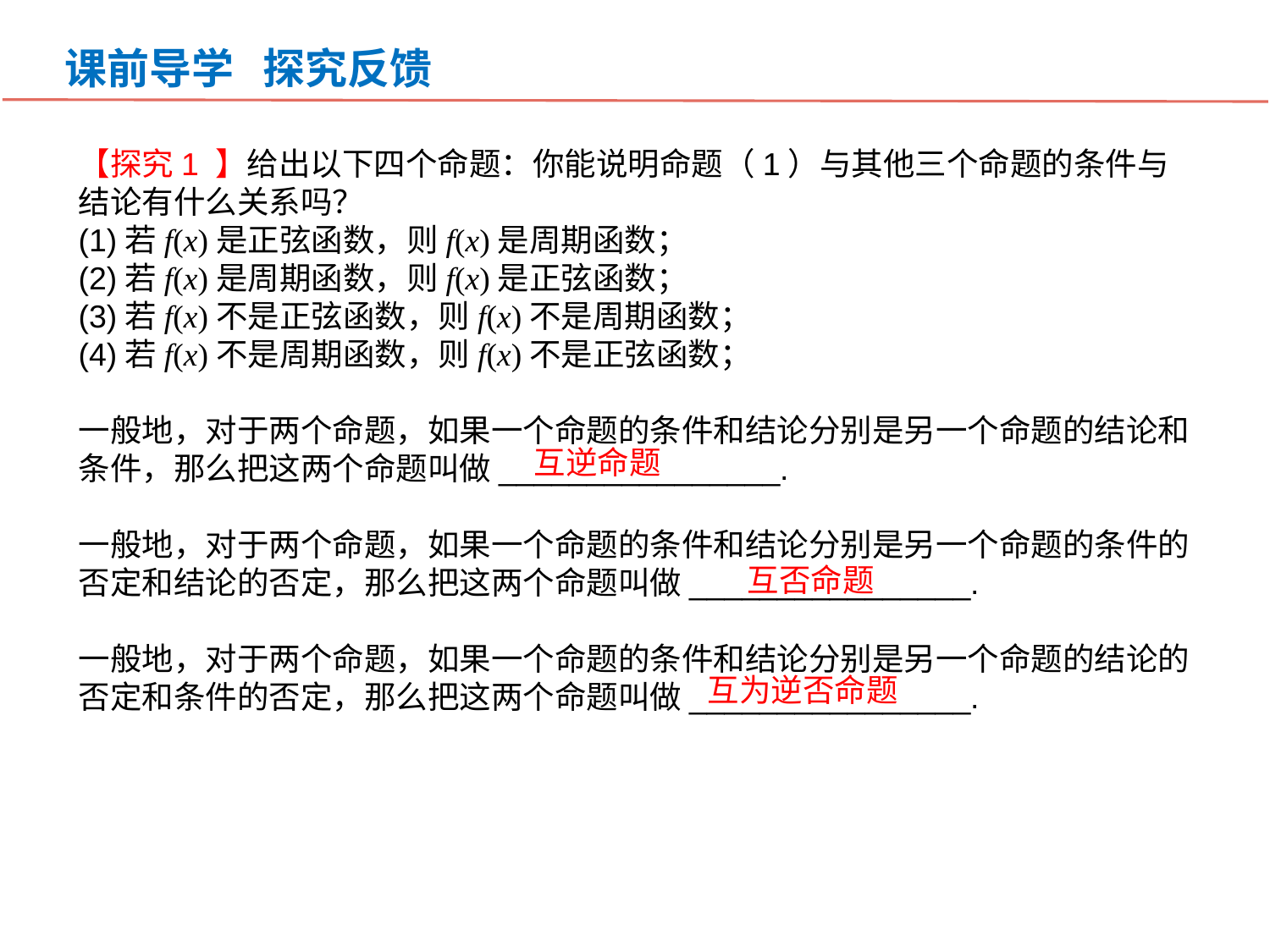

课前导学   探究反馈
【探究1 】给出以下四个命题：你能说明命题（1）与其他三个命题的条件与结论有什么关系吗？
(1)若f(x)是正弦函数，则f(x)是周期函数；
(2)若f(x)是周期函数，则f(x)是正弦函数；
(3)若f(x)不是正弦函数，则f(x)不是周期函数；
(4)若f(x)不是周期函数，则f(x)不是正弦函数；

一般地，对于两个命题，如果一个命题的条件和结论分别是另一个命题的结论和条件，那么把这两个命题叫做________________.

一般地，对于两个命题，如果一个命题的条件和结论分别是另一个命题的条件的否定和结论的否定，那么把这两个命题叫做________________.

一般地，对于两个命题，如果一个命题的条件和结论分别是另一个命题的结论的否定和条件的否定，那么把这两个命题叫做________________.

互逆命题
互否命题
互为逆否命题